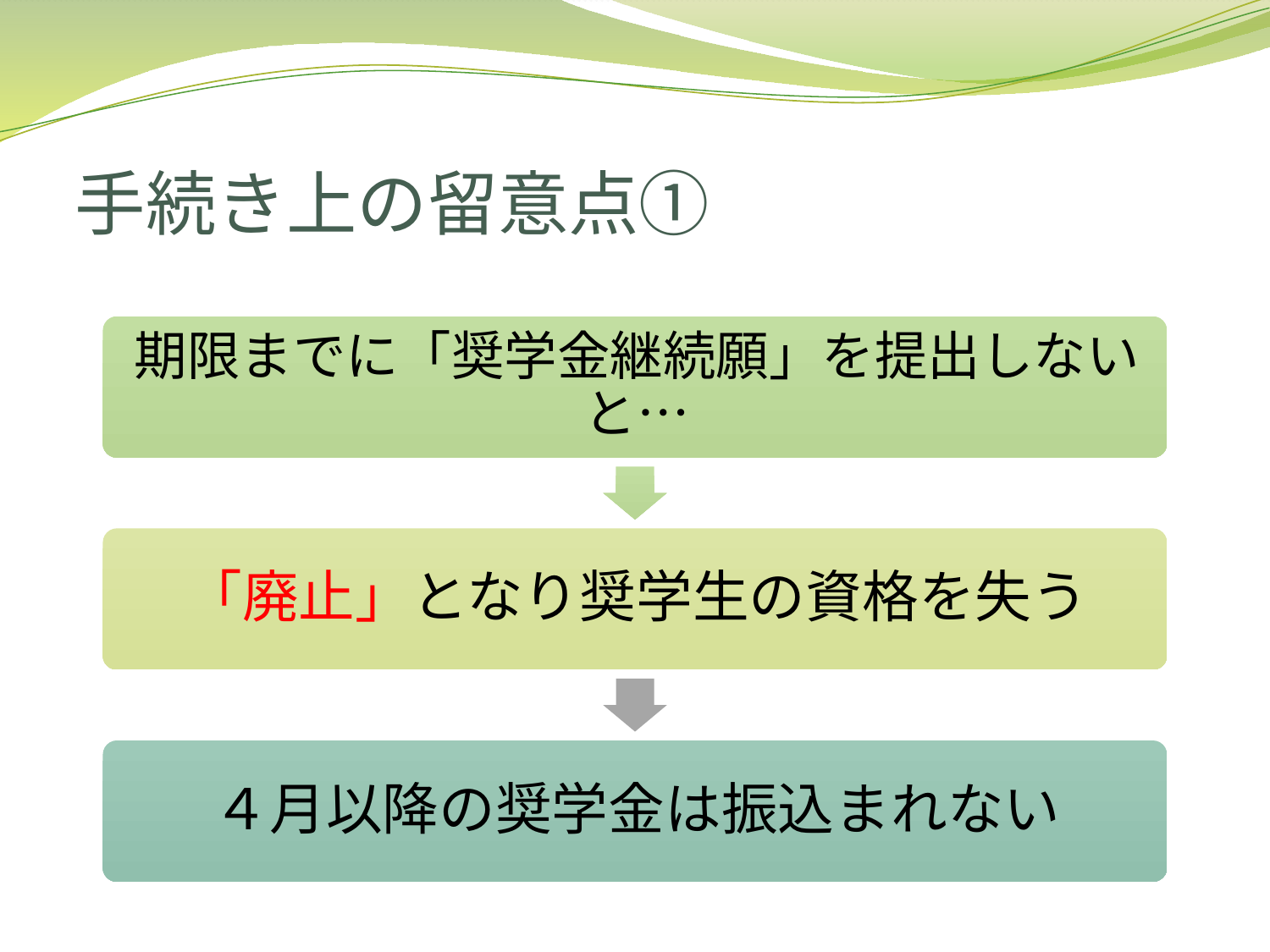

# 手続き上の留意点①
期限までに「奨学金継続願」を提出しないと…

「廃止」となり奨学生の資格を失う

４月以降の奨学金は振込まれない